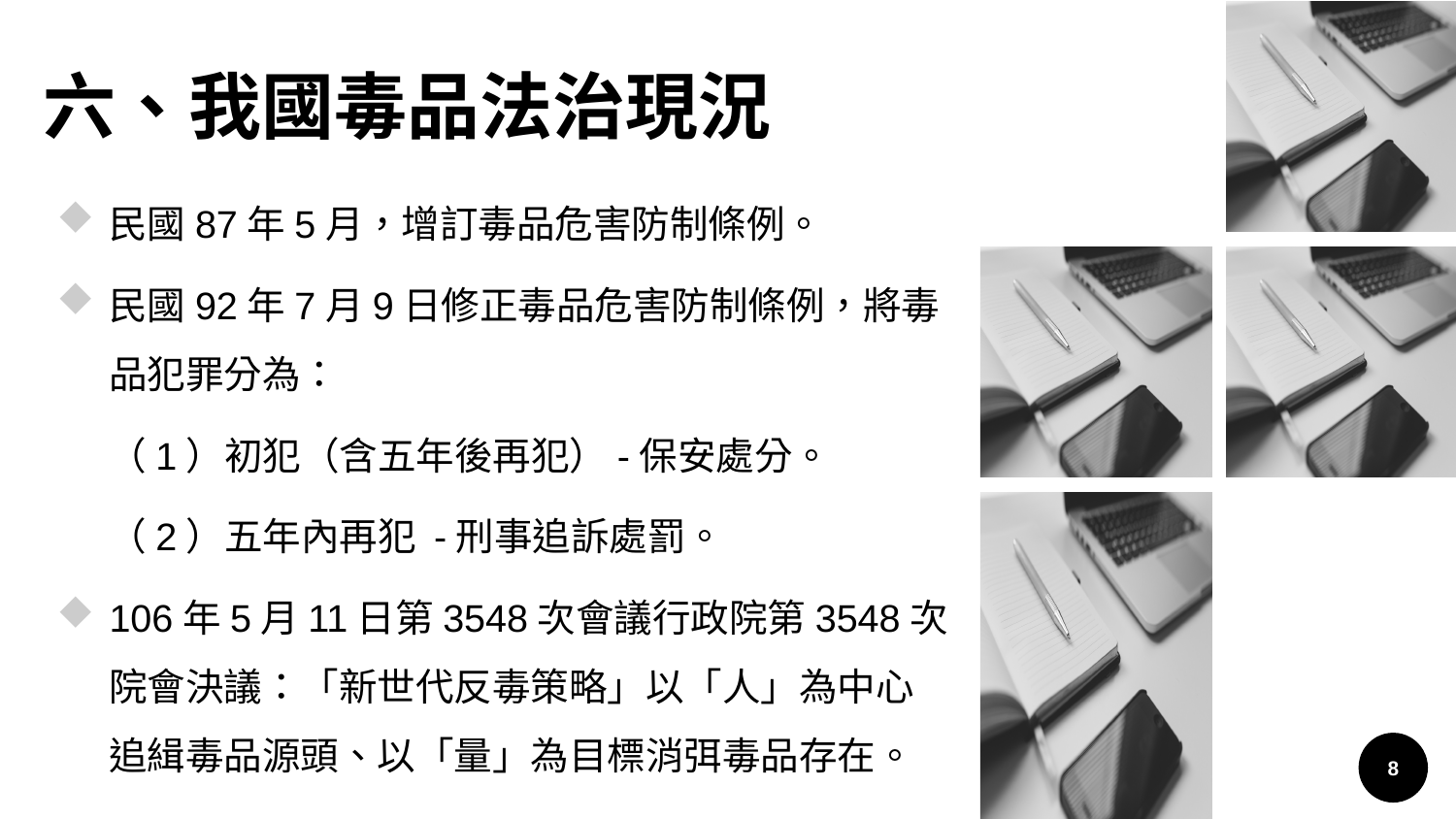

六、我國毒品法治現況
民國87年5月，增訂毒品危害防制條例。
民國92年7月9日修正毒品危害防制條例，將毒品犯罪分為：
（1）初犯（含五年後再犯）-保安處分。
（2）五年內再犯 -刑事追訴處罰。
106年5月11日第3548次會議行政院第3548次院會決議：「新世代反毒策略」以「人」為中心追緝毒品源頭、以「量」為目標消弭毒品存在。

8